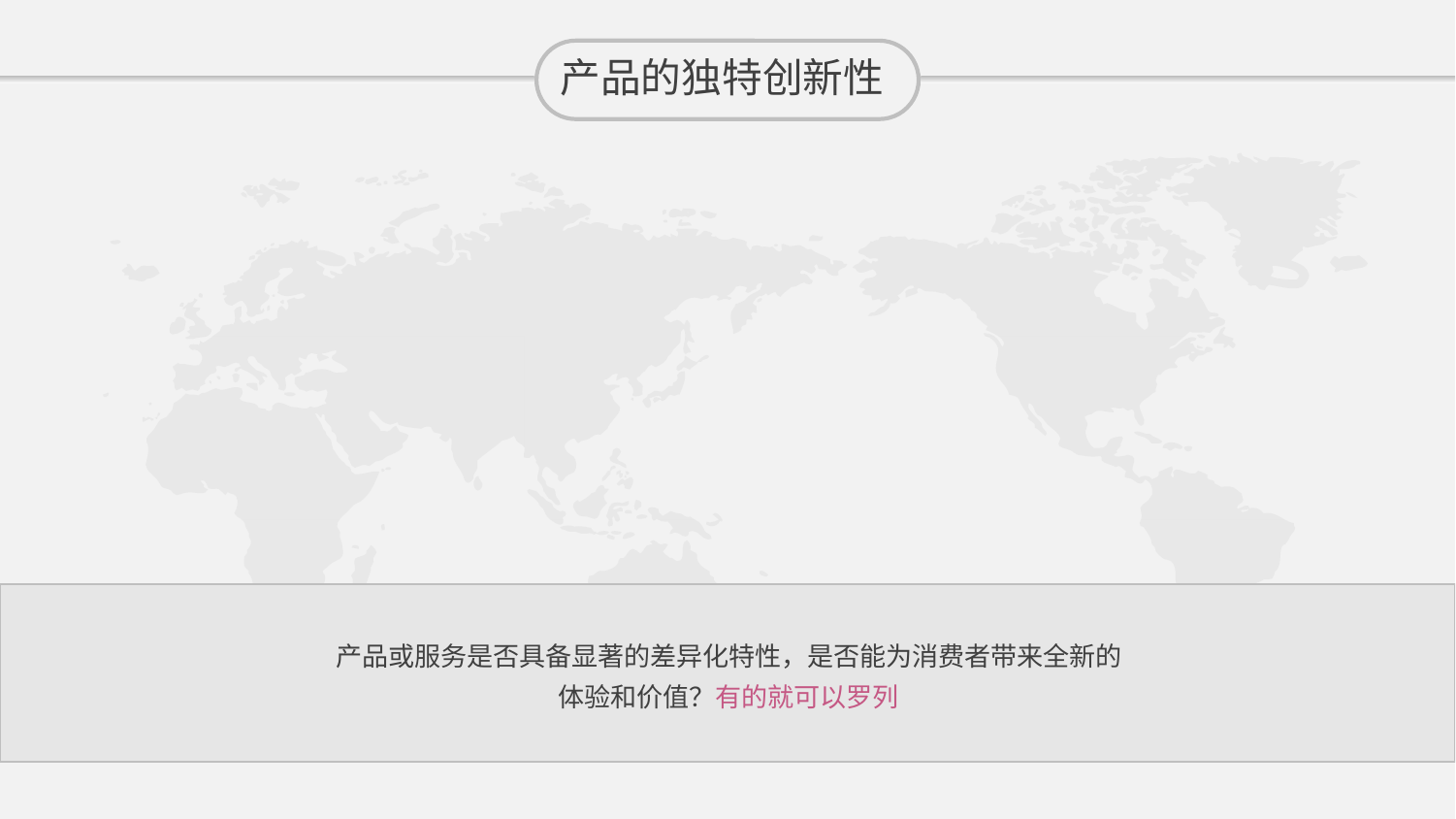

产品的独特创新性

产品或服务是否具备显著的差异化特性，是否能为消费者带来全新的体验和价值？有的就可以罗列